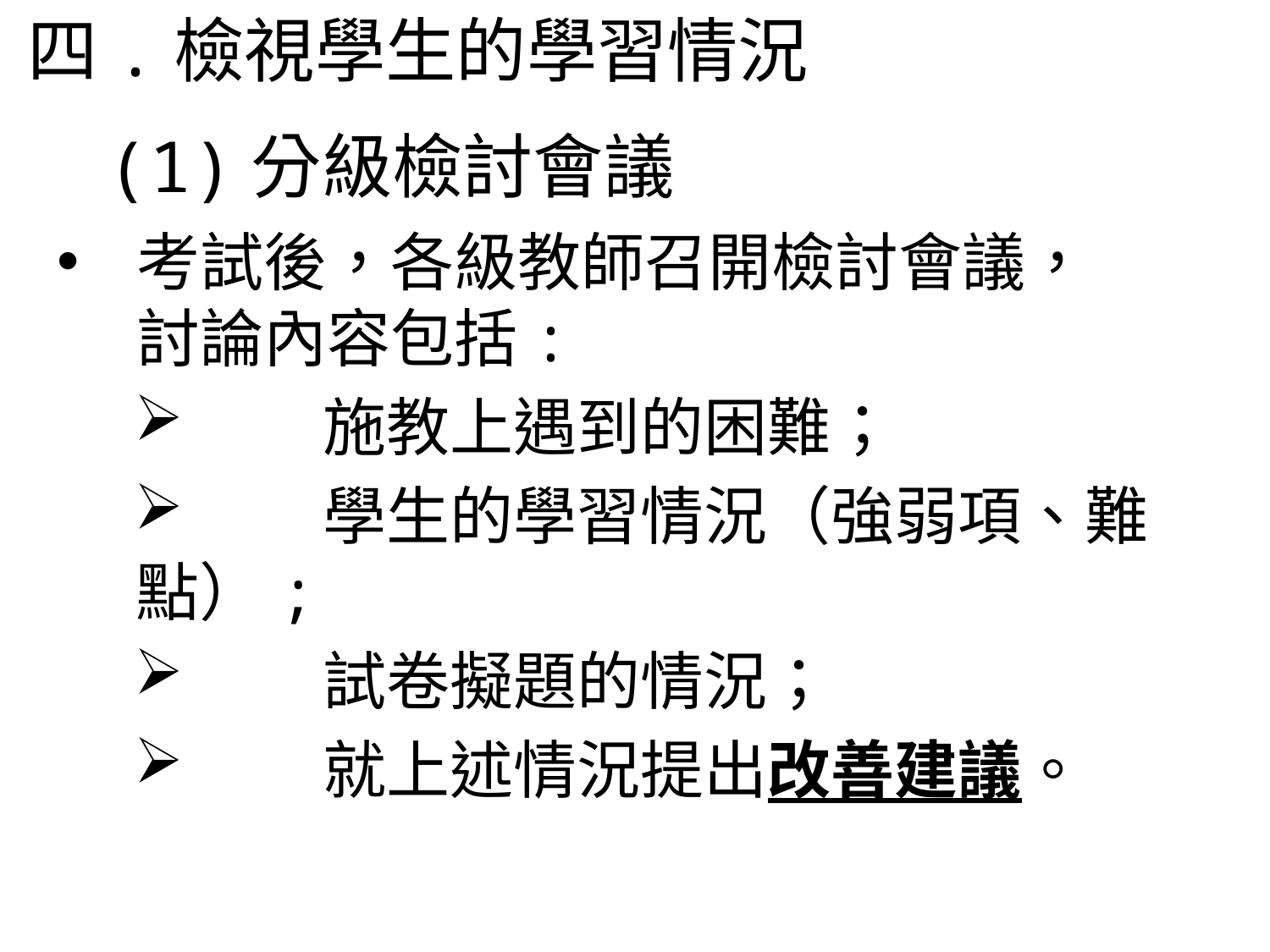

四.檢視學生的學習情況
(1)分級檢討會議
考試後，各級教師召開檢討會議，
討論內容包括:
	施教上遇到的困難；
	學生的學習情況（強弱項、難點）;
	試卷擬題的情況；
	就上述情況提出改善建議。